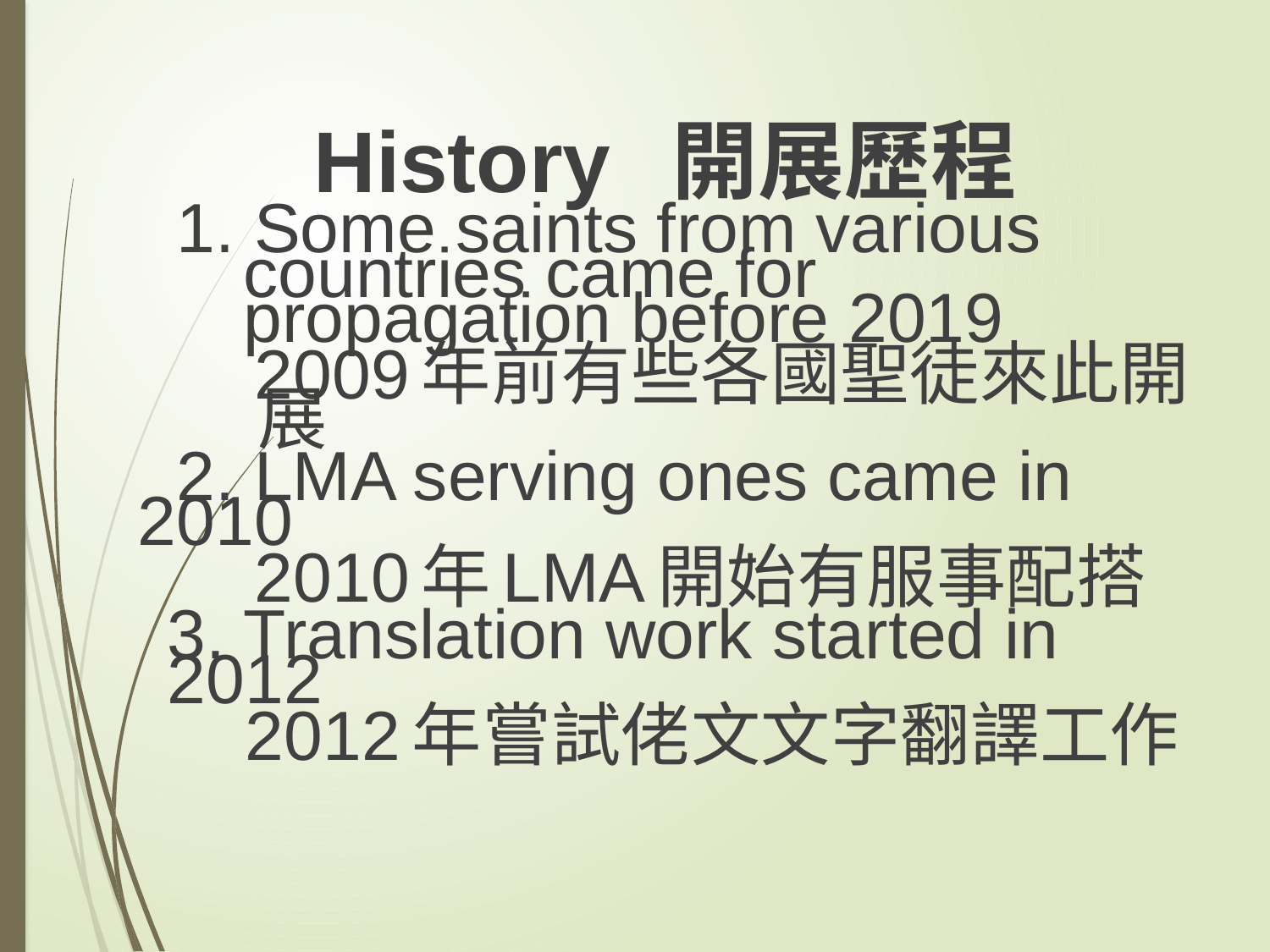

History  開展歷程
  1. Some saints from various countries came for propagation before 2019
      2009年前有些各國聖徒來此開展
  2. LMA serving ones came in 2010
      2010年LMA開始有服事配搭
3. Translation work started in 2012
    2012年嘗試佬文文字翻譯工作